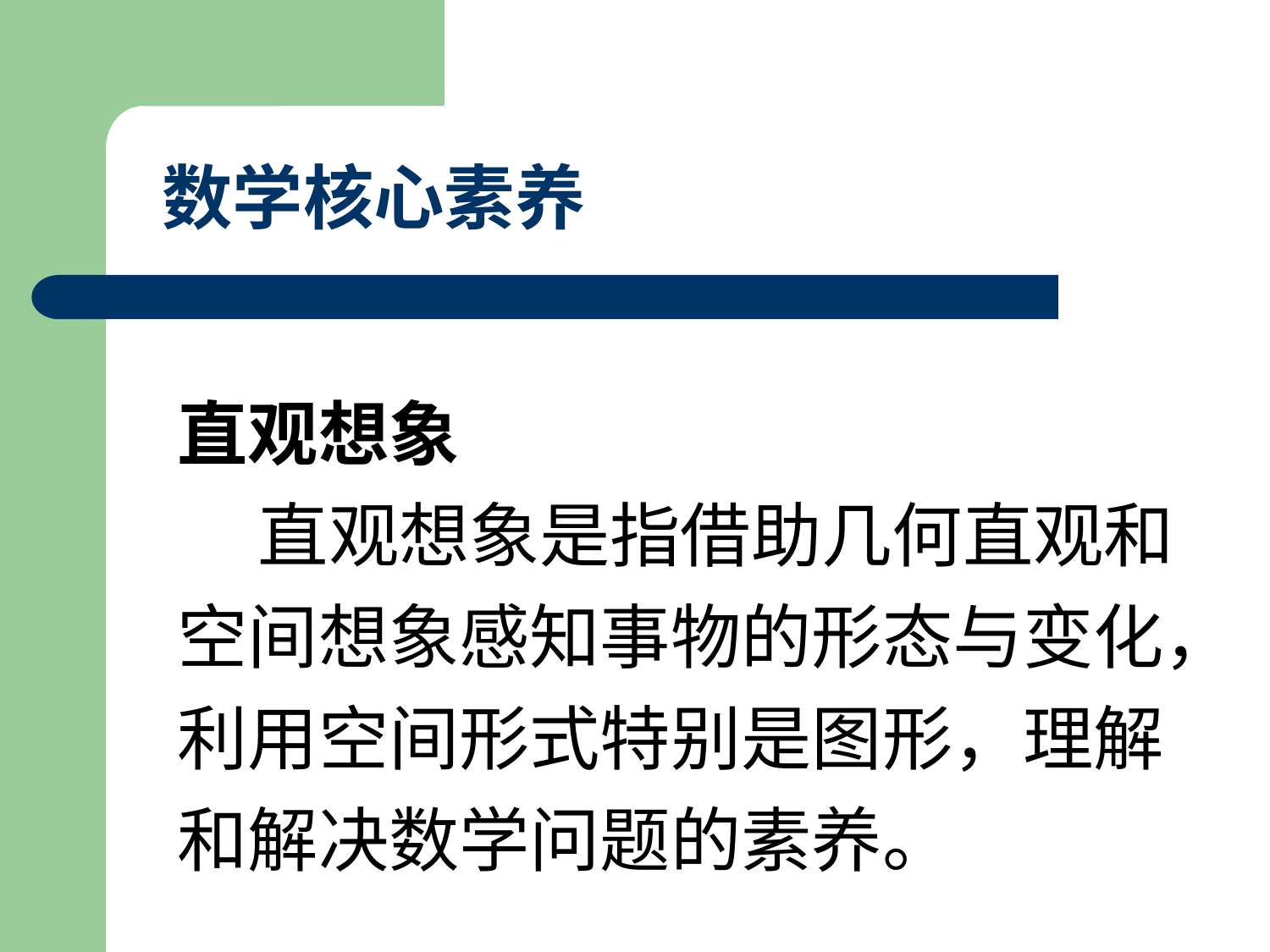

数学核心素养
直观想象
    直观想象是指借助几何直观和空间想象感知事物的形态与变化，利用空间形式特别是图形，理解和解决数学问题的素养。